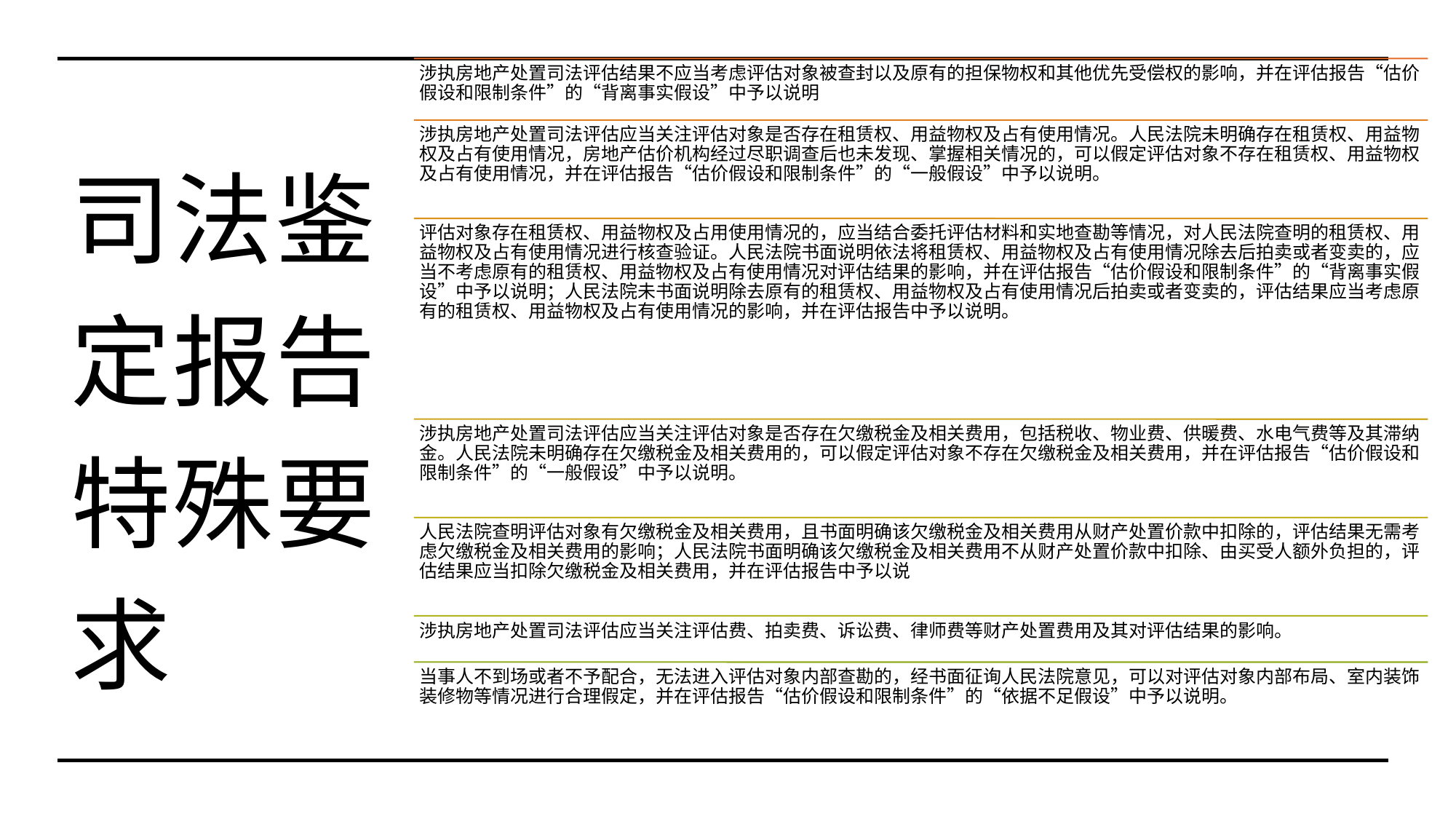

涉执房地产处置司法评估结果不应当考虑评估对象被查封以及原有的担保物权和其他优先受偿权的影响，并在评估报告“估价假设和限制条件”的“背离事实假设”中予以说明
涉执房地产处置司法评估应当关注评估对象是否存在租赁权、用益物权及占有使用情况。人民法院未明确存在租赁权、用益物权及占有使用情况，房地产估价机构经过尽职调查后也未发现、掌握相关情况的，可以假定评估对象不存在租赁权、用益物权及占有使用情况，并在评估报告“估价假设和限制条件”的“一般假设”中予以说明。
评估对象存在租赁权、用益物权及占用使用情况的，应当结合委托评估材料和实地查勘等情况，对人民法院查明的租赁权、用益物权及占有使用情况进行核查验证。人民法院书面说明依法将租赁权、用益物权及占有使用情况除去后拍卖或者变卖的，应当不考虑原有的租赁权、用益物权及占有使用情况对评估结果的影响，并在评估报告“估价假设和限制条件”的“背离事实假设”中予以说明；人民法院未书面说明除去原有的租赁权、用益物权及占有使用情况后拍卖或者变卖的，评估结果应当考虑原有的租赁权、用益物权及占有使用情况的影响，并在评估报告中予以说明。
涉执房地产处置司法评估应当关注评估对象是否存在欠缴税金及相关费用，包括税收、物业费、供暖费、水电气费等及其滞纳金。人民法院未明确存在欠缴税金及相关费用的，可以假定评估对象不存在欠缴税金及相关费用，并在评估报告“估价假设和限制条件”的“一般假设”中予以说明。
人民法院查明评估对象有欠缴税金及相关费用，且书面明确该欠缴税金及相关费用从财产处置价款中扣除的，评估结果无需考虑欠缴税金及相关费用的影响；人民法院书面明确该欠缴税金及相关费用不从财产处置价款中扣除、由买受人额外负担的，评估结果应当扣除欠缴税金及相关费用，并在评估报告中予以说
涉执房地产处置司法评估应当关注评估费、拍卖费、诉讼费、律师费等财产处置费用及其对评估结果的影响。
当事人不到场或者不予配合，无法进入评估对象内部查勘的，经书面征询人民法院意见，可以对评估对象内部布局、室内装饰装修物等情况进行合理假定，并在评估报告“估价假设和限制条件”的“依据不足假设”中予以说明。
# 司法鉴定报告特殊要求